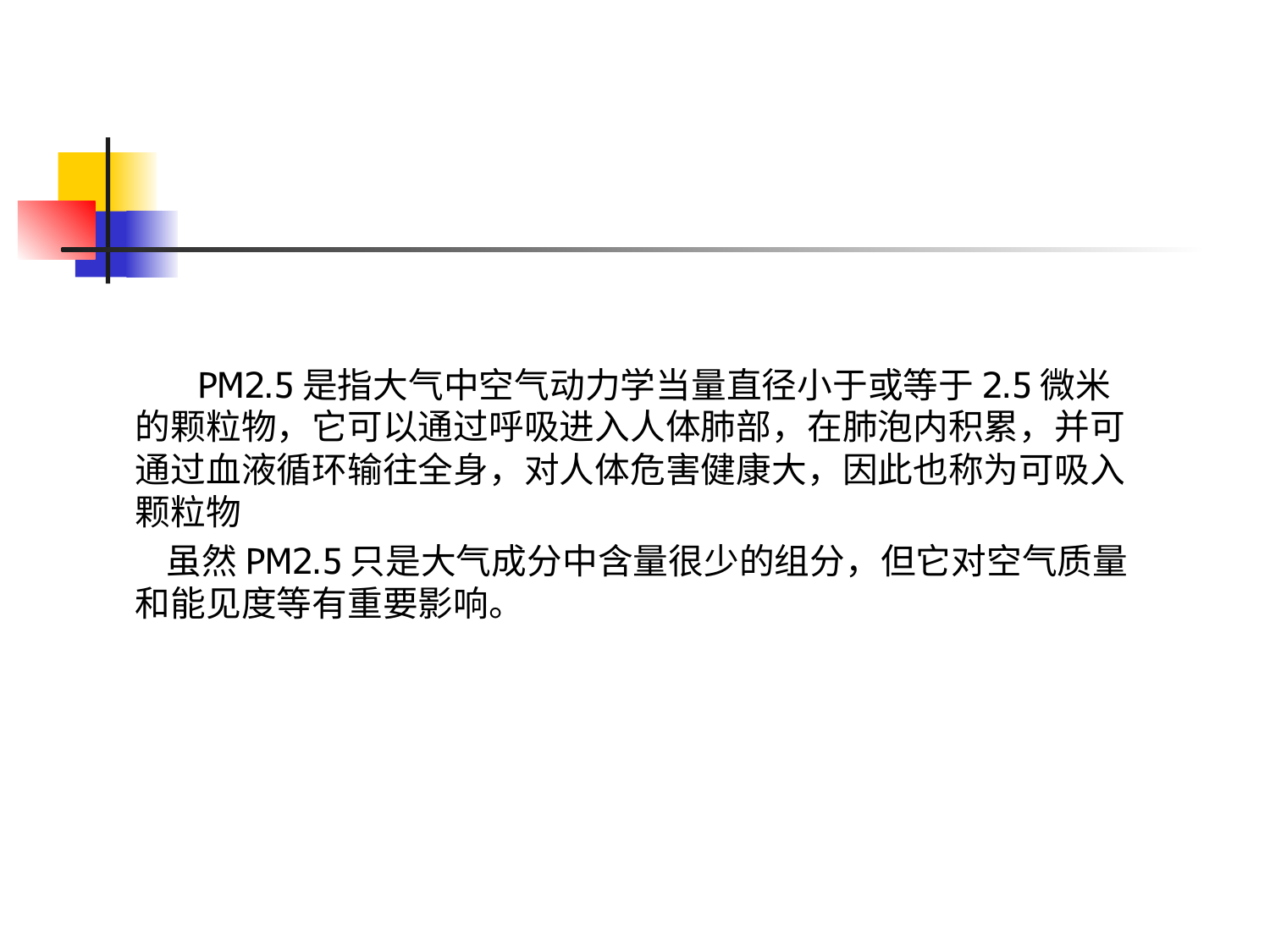

#
          PM2.5是指大气中空气动力学当量直径小于或等于2.5微米的颗粒物，它可以通过呼吸进入人体肺部，在肺泡内积累，并可通过血液循环输往全身，对人体危害健康大，因此也称为可吸入颗粒物
         虽然PM2.5只是大气成分中含量很少的组分，但它对空气质量和能见度等有重要影响。